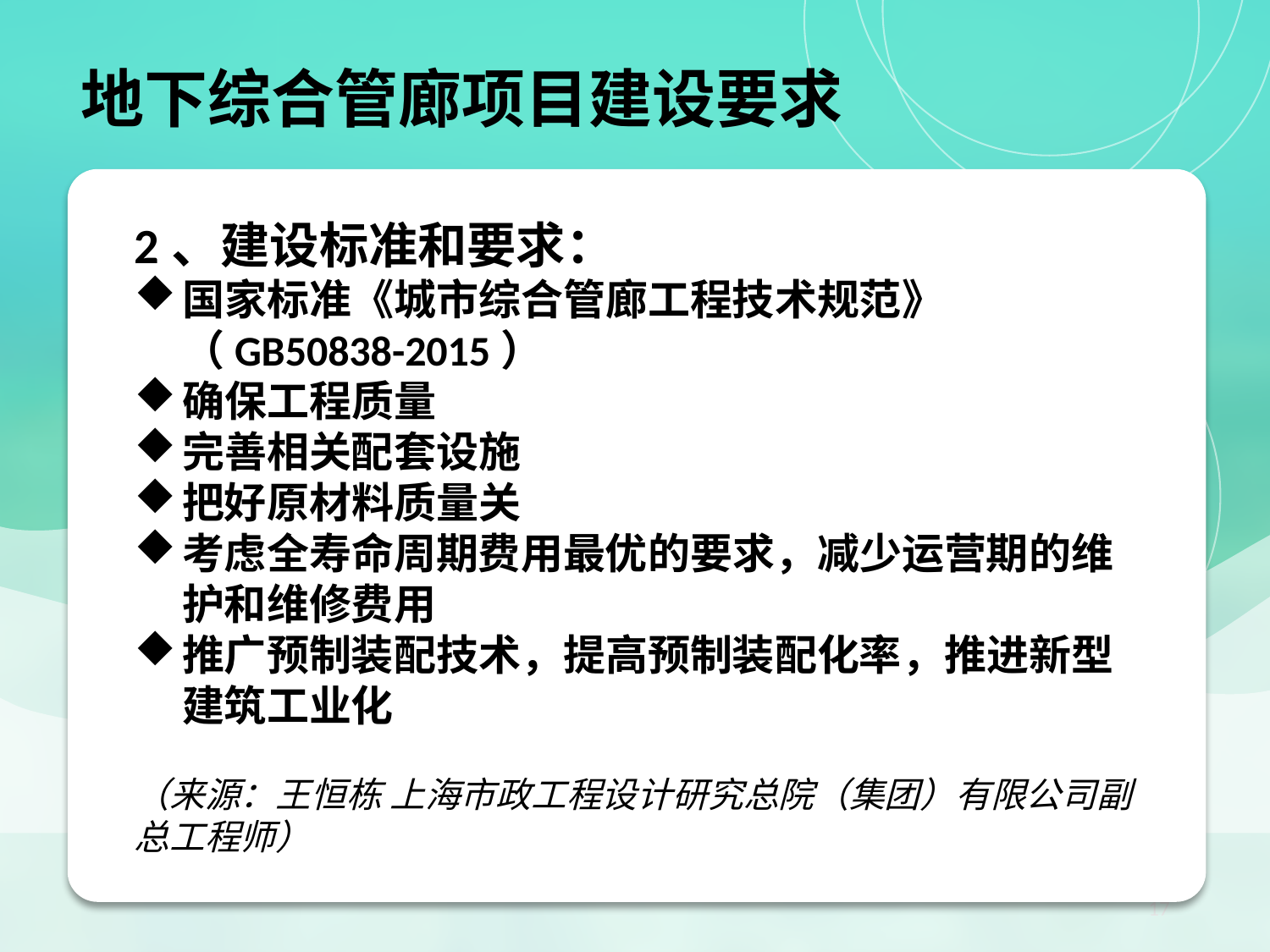

地下综合管廊项目建设要求

2、建设标准和要求：
国家标准《城市综合管廊工程技术规范》（GB50838-2015）
确保工程质量
完善相关配套设施
把好原材料质量关
考虑全寿命周期费用最优的要求，减少运营期的维护和维修费用
推广预制装配技术，提高预制装配化率，推进新型建筑工业化

（来源：王恒栋 上海市政工程设计研究总院（集团）有限公司副总工程师）

17